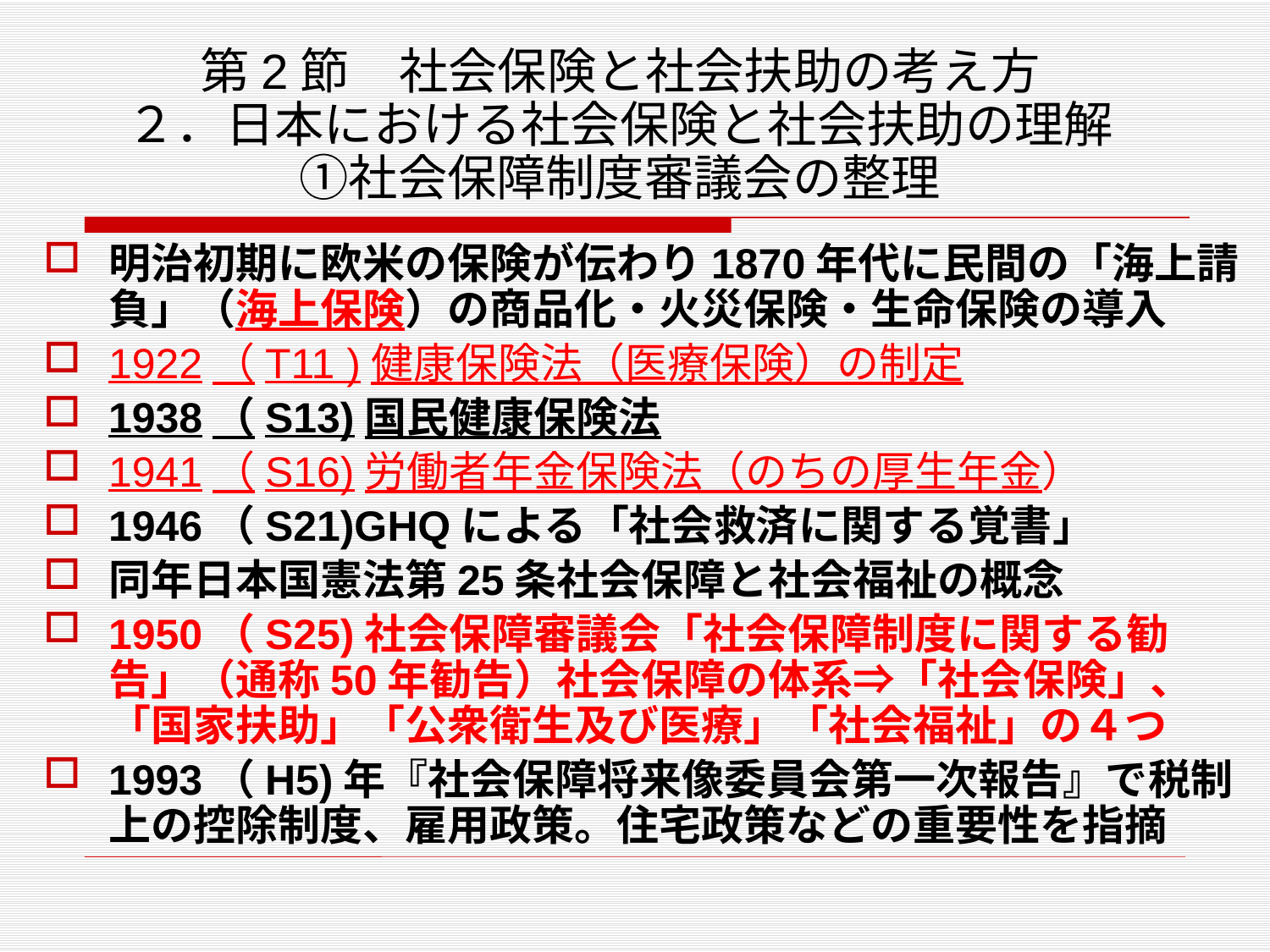

# 第2節　社会保険と社会扶助の考え方 ２．日本における社会保険と社会扶助の理解 ①社会保障制度審議会の整理
明治初期に欧米の保険が伝わり1870年代に民間の「海上請負」（海上保険）の商品化・火災保険・生命保険の導入
1922（T11 )健康保険法（医療保険）の制定
1938（S13)国民健康保険法
1941（S16)労働者年金保険法（のちの厚生年金）
1946（S21)GHQによる「社会救済に関する覚書」
同年日本国憲法第25条社会保障と社会福祉の概念
1950（S25)社会保障審議会「社会保障制度に関する勧告」（通称50年勧告）社会保障の体系⇒「社会保険」、「国家扶助」「公衆衛生及び医療」「社会福祉」の４つ
1993（H5)年『社会保障将来像委員会第一次報告』で税制上の控除制度、雇用政策。住宅政策などの重要性を指摘